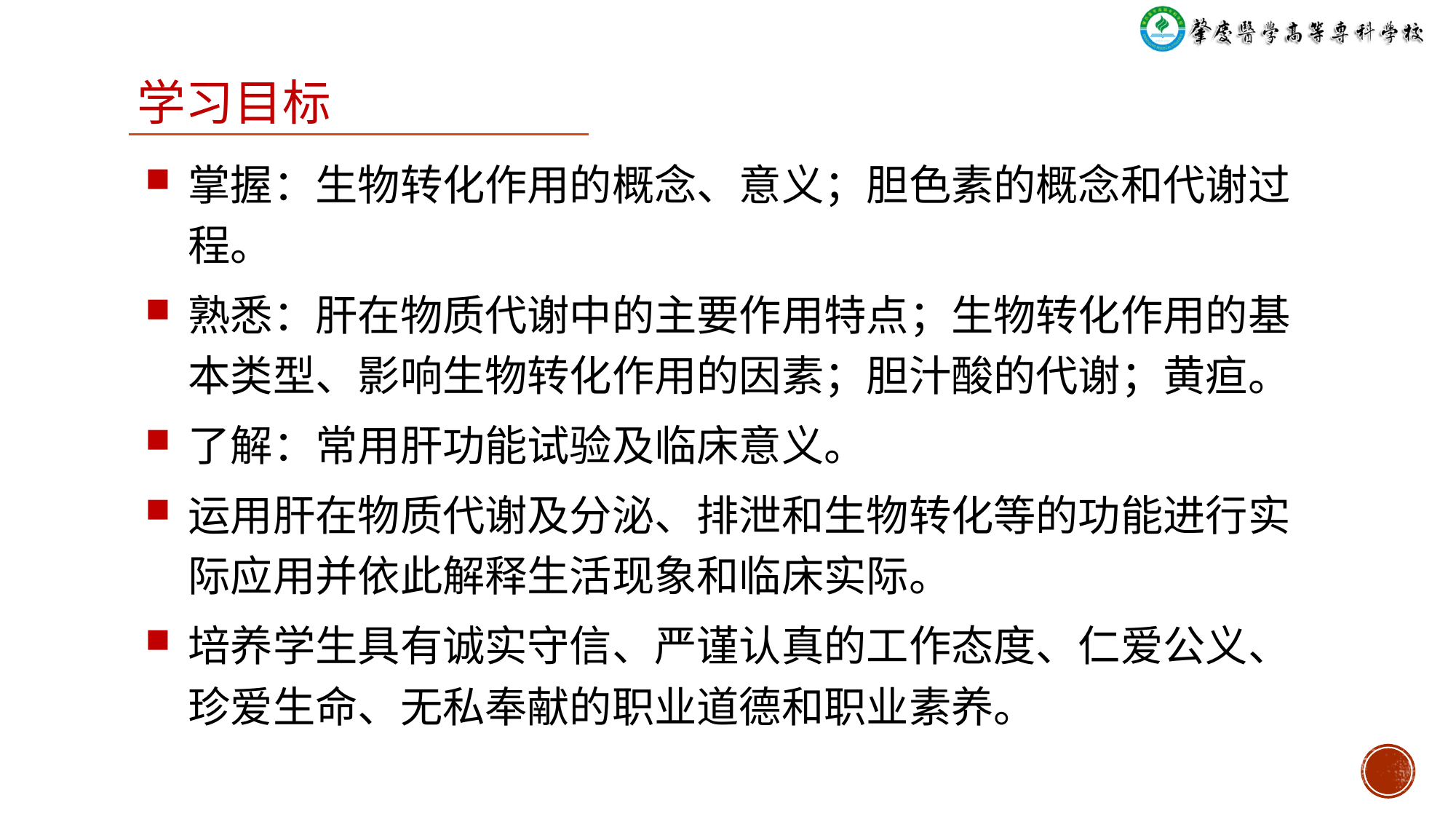

# 学习目标
掌握：生物转化作用的概念、意义；胆色素的概念和代谢过程。
熟悉：肝在物质代谢中的主要作用特点；生物转化作用的基本类型、影响生物转化作用的因素；胆汁酸的代谢；黄疸。
了解：常用肝功能试验及临床意义。
运用肝在物质代谢及分泌、排泄和生物转化等的功能进行实际应用并依此解释生活现象和临床实际。
培养学生具有诚实守信、严谨认真的工作态度、仁爱公义、珍爱生命、无私奉献的职业道德和职业素养。